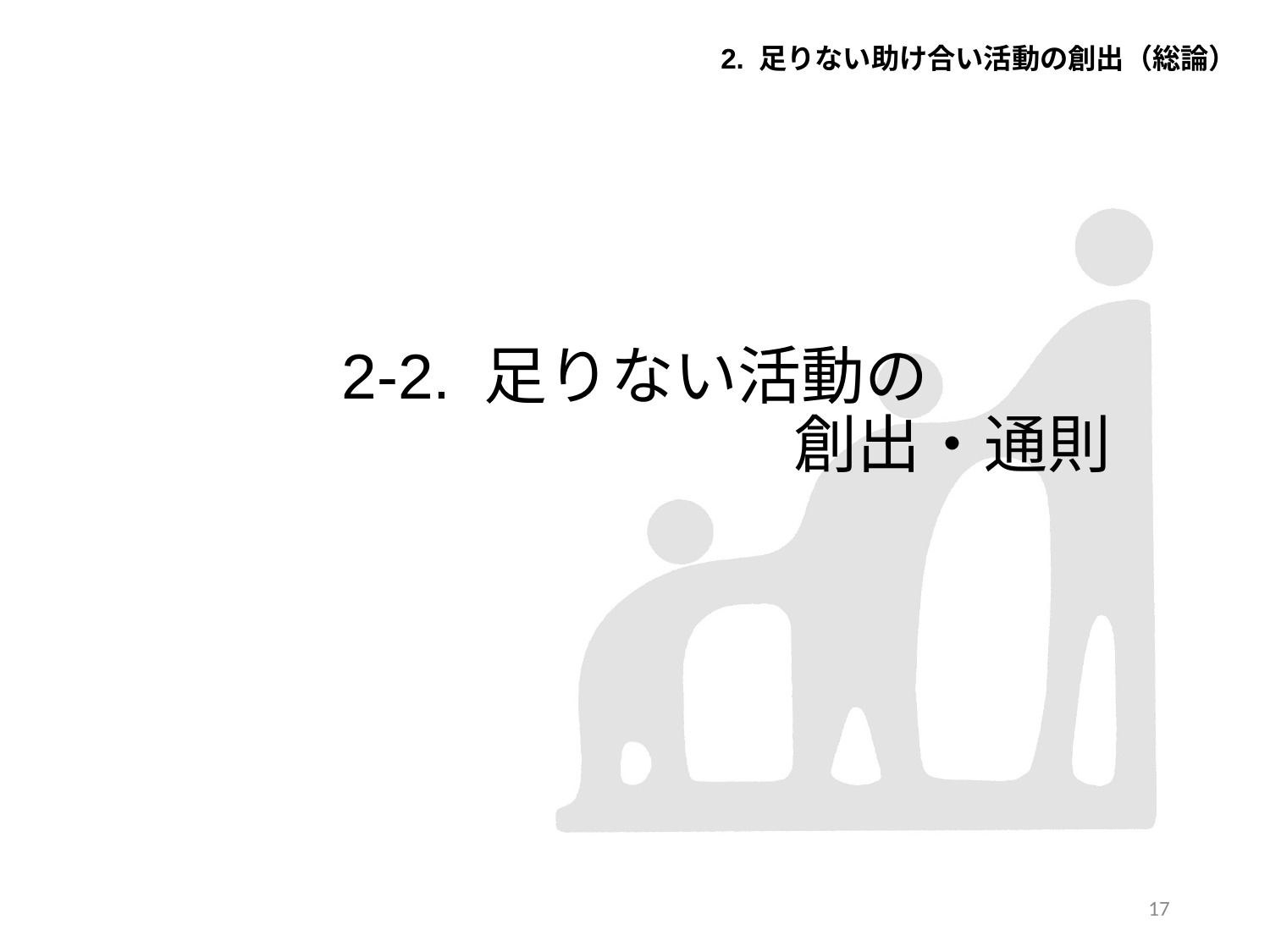

2. 足りない助け合い活動の創出（総論）
# 2-2. 足りない活動の 創出・通則
17